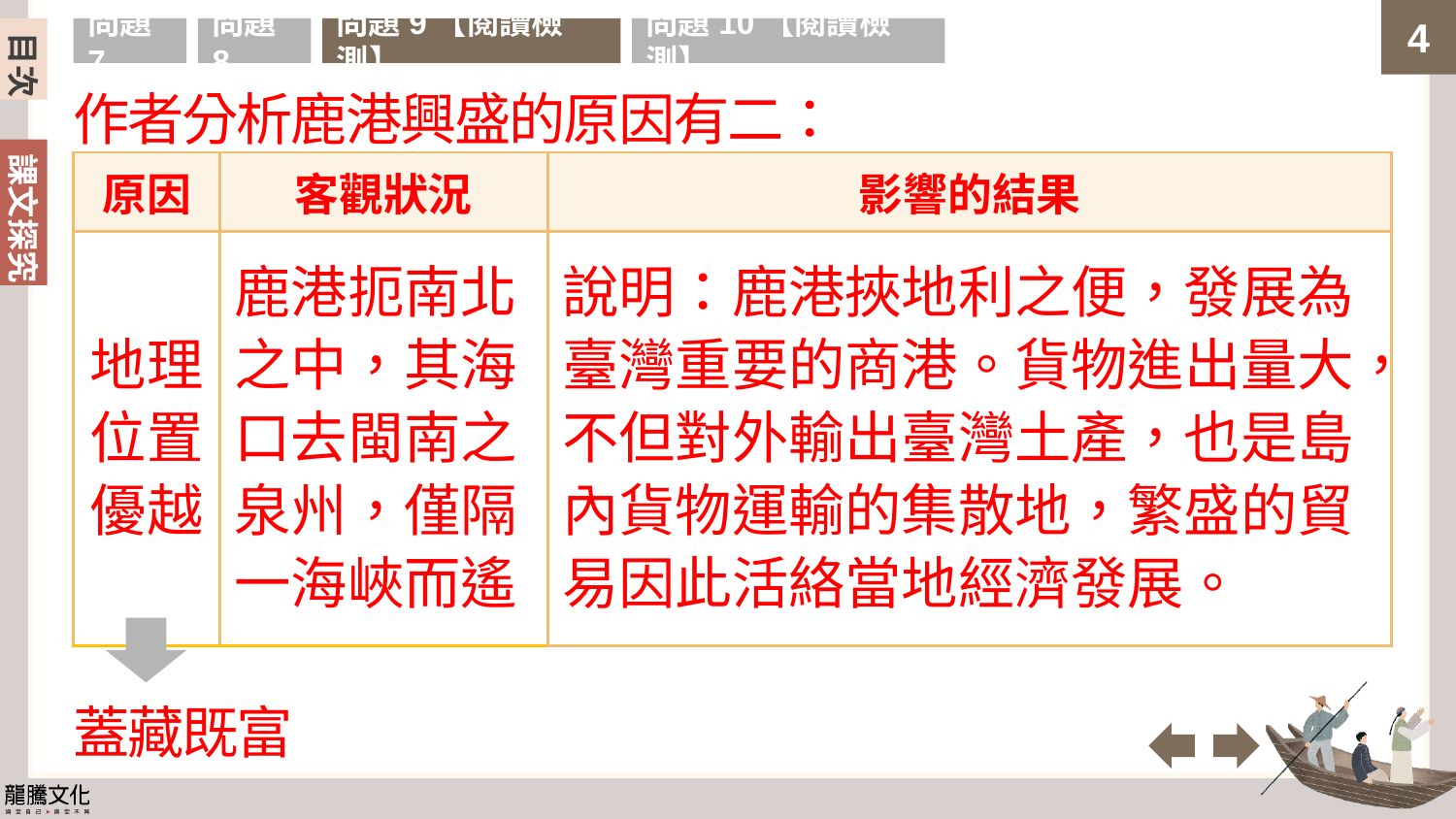

目次
問題7
問題8
問題9【閱讀檢測】
問題10【閱讀檢測】
作者分析鹿港興盛的原因有二：
| 原因 | 客觀狀況 | 影響的結果 |
| --- | --- | --- |
| 地理位置優越 | 鹿港扼南北之中，其海口去閩南之泉州，僅隔一海峽而遙 | 說明：鹿港挾地利之便，發展為臺灣重要的商港。貨物進出量大，不但對外輸出臺灣土產，也是島內貨物運輸的集散地，繁盛的貿易因此活絡當地經濟發展。 |

蓋藏既富